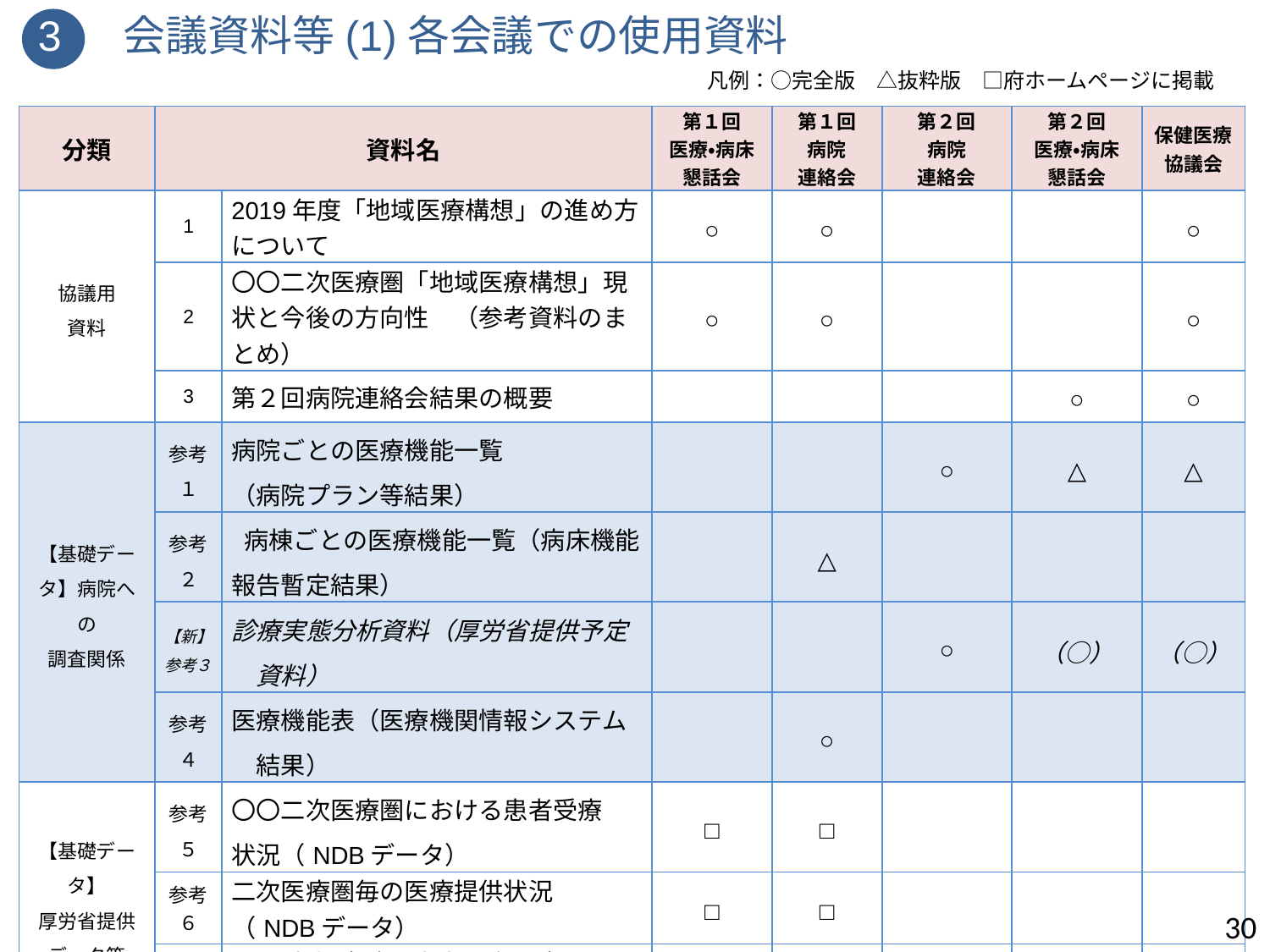

3　 会議資料等(1)各会議での使用資料

凡例：○完全版　△抜粋版　□府ホームページに掲載
| 分類 | 資料名 |  | 第１回 医療・病床 懇話会 | 第１回 病院 連絡会 | 第２回 病院 連絡会 | 第２回 医療・病床 懇話会 | 保健医療 協議会 |
| --- | --- | --- | --- | --- | --- | --- | --- |
| 協議用 資料 | 1 | 2019年度「地域医療構想」の進め方 について | ○ | ○ |  |  | ○ |
|  | 2 | 〇〇二次医療圏「地域医療構想」現状と今後の方向性　（参考資料のまとめ） | ○ | ○ |  |  | ○ |
|  | 3 | 第２回病院連絡会結果の概要 |  |  |  | ○ | ○ |
| 【基礎データ】病院への 調査関係 | 参考 １ | 病院ごとの医療機能一覧 （病院プラン等結果） |  |  | ○ | △ | △ |
|  | 参考 ２ | 病棟ごとの医療機能一覧（病床機能報告暫定結果） |  | △ |  |  |  |
|  | 【新】 参考３ | 診療実態分析資料（厚労省提供予定　資料） |  |  | ○ | （○） | （○） |
|  | 参考 ４ | 医療機能表（医療機関情報システム　結果） |  | ○ |  |  |  |
| 【基礎データ】 厚労省提供 データ等 | 参考 ５ | 〇〇二次医療圏における患者受療 状況（NDBデータ） | □ | □ |  |  |  |
|  | 参考 ６ | 二次医療圏毎の医療提供状況 （NDBデータ） | □ | □ |  |  |  |
|  | 参考 ７ | DPC参加病院と〇〇二次医療圏におけるMDC別診療実績の推移 | □ | □ |  |  |  |
30